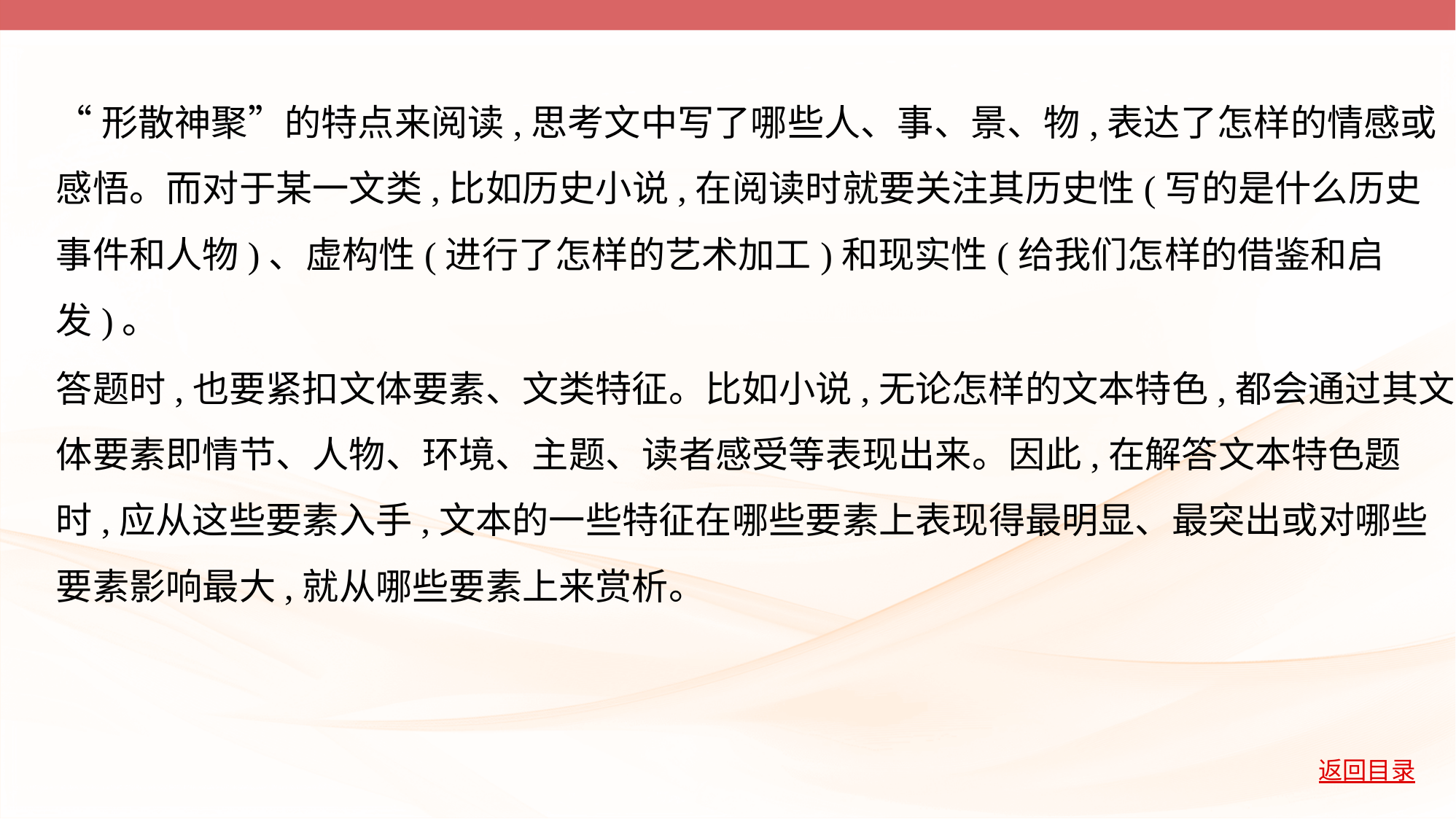

“形散神聚”的特点来阅读,思考文中写了哪些人、事、景、物,表达了怎样的情感或
感悟。而对于某一文类,比如历史小说,在阅读时就要关注其历史性(写的是什么历史
事件和人物)、虚构性(进行了怎样的艺术加工)和现实性(给我们怎样的借鉴和启发)。
答题时,也要紧扣文体要素、文类特征。比如小说,无论怎样的文本特色,都会通过其文
体要素即情节、人物、环境、主题、读者感受等表现出来。因此,在解答文本特色题
时,应从这些要素入手,文本的一些特征在哪些要素上表现得最明显、最突出或对哪些
要素影响最大,就从哪些要素上来赏析。